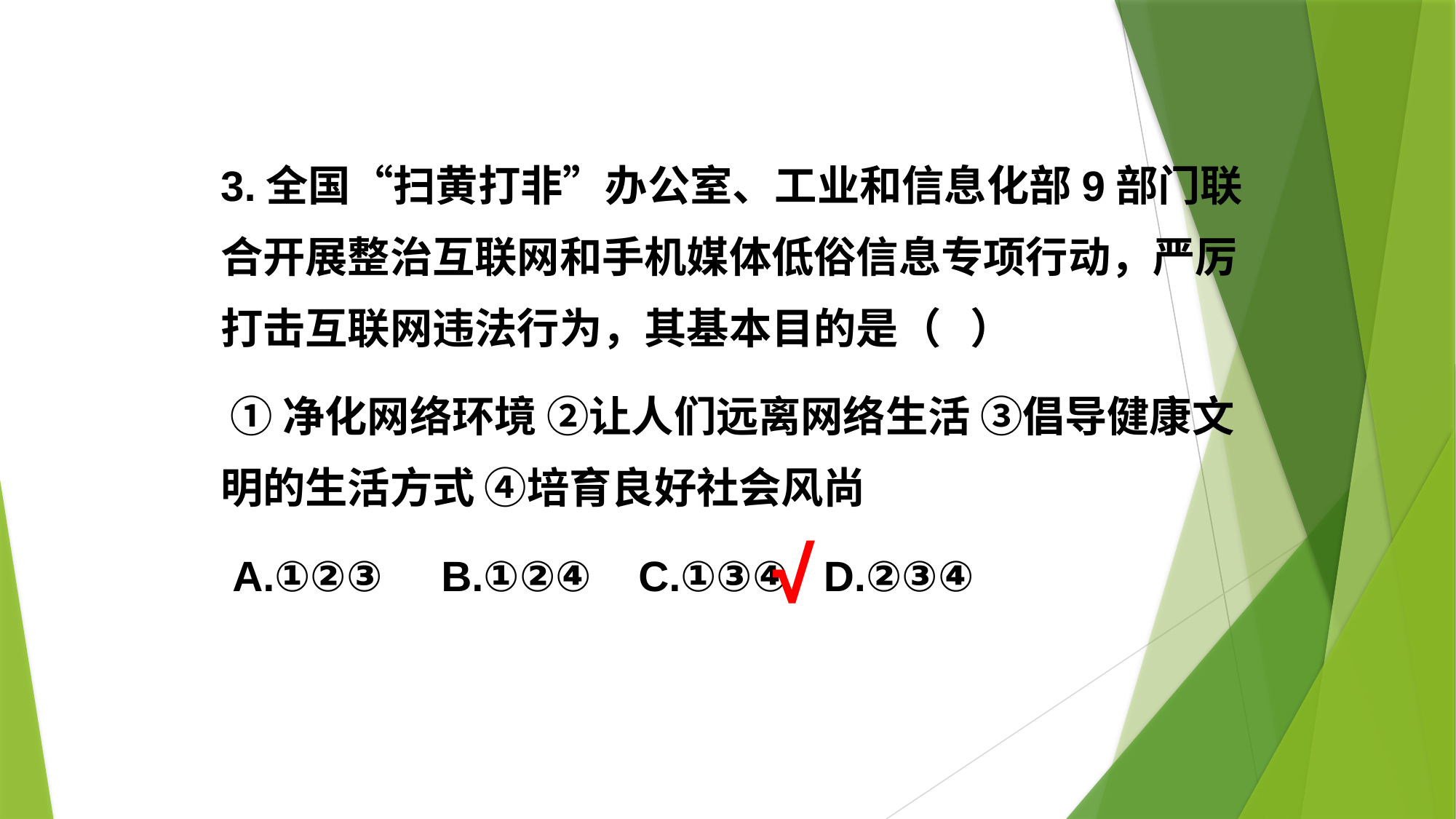

3.全国“扫黄打非”办公室、工业和信息化部9部门联合开展整治互联网和手机媒体低俗信息专项行动，严厉打击互联网违法行为，其基本目的是（   ）
 ①净化网络环境 ②让人们远离网络生活 ③倡导健康文明的生活方式 ④培育良好社会风尚
 A.①②③     B.①②④    C.①③④   D.②③④
√